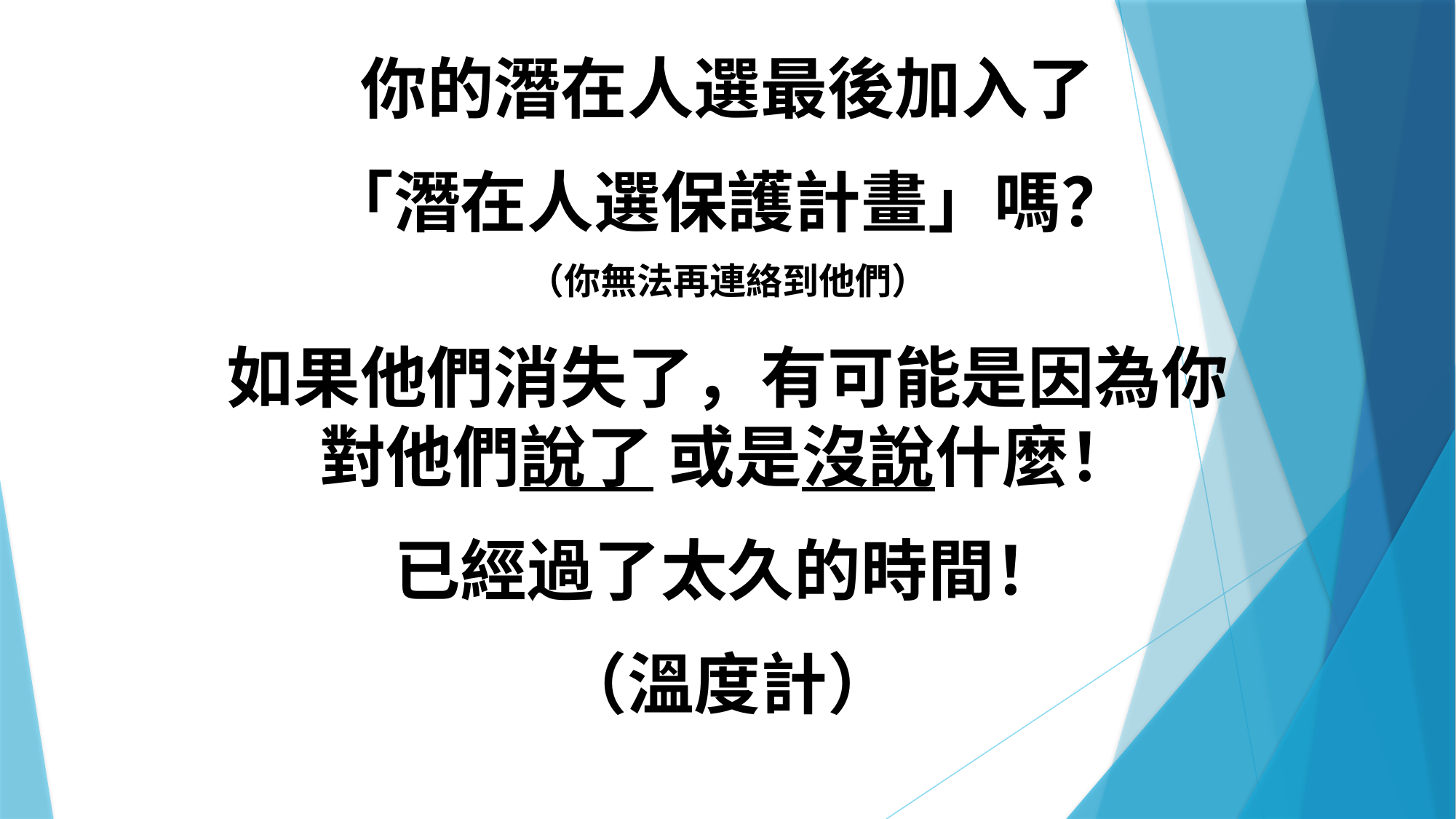

你的潛在人選最後加入了
「潛在人選保護計畫」嗎？
（你無法再連絡到他們）
如果他們消失了，有可能是因為你對他們說了 或是沒說什麼！
已經過了太久的時間！
（溫度計）